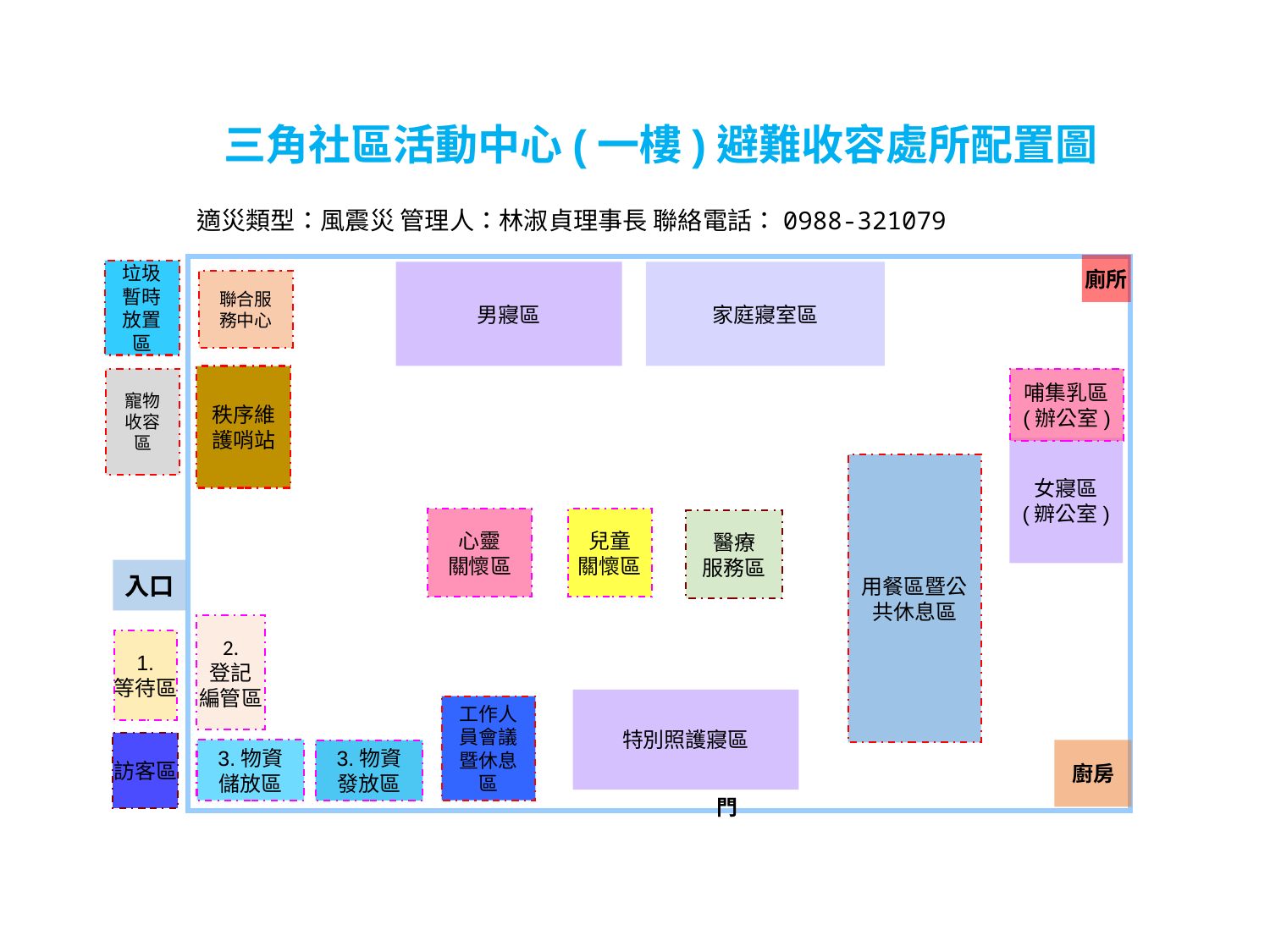

# 三角社區活動中心(一樓)避難收容處所配置圖
適災類型：風震災 管理人：林淑貞理事長 聯絡電話：0988-321079
廁所

垃圾暫時
放置區

男寢區

家庭寢室區
聯合服務中心
秩序維護哨站
寵物
收容區
哺集乳區
(辦公室)
女寢區
(辧公室)
用餐區暨公共休息區
心靈
關懷區
兒童
關懷區
醫療
服務區
入口
2.
登記
編管區
1.
等待區
特別照護寢區
工作人員會議暨休息區
訪客區
3.物資
儲放區
廚房
3.物資
發放區
門